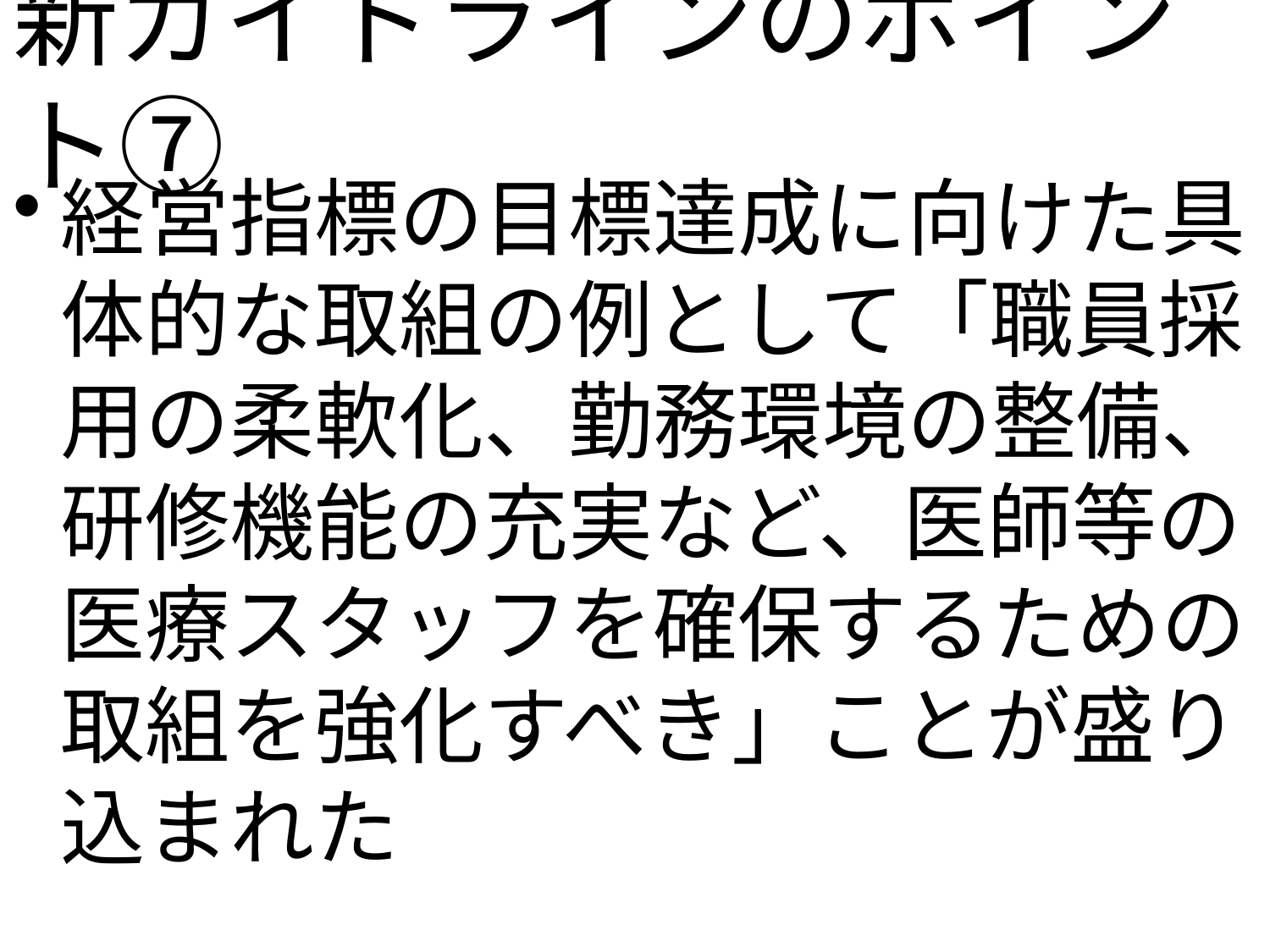

# 新ガイドラインのポイント⑦
経営指標の目標達成に向けた具体的な取組の例として「職員採用の柔軟化、勤務環境の整備、研修機能の充実など、医師等の医療スタッフを確保するための取組を強化すべき」ことが盛り込まれた